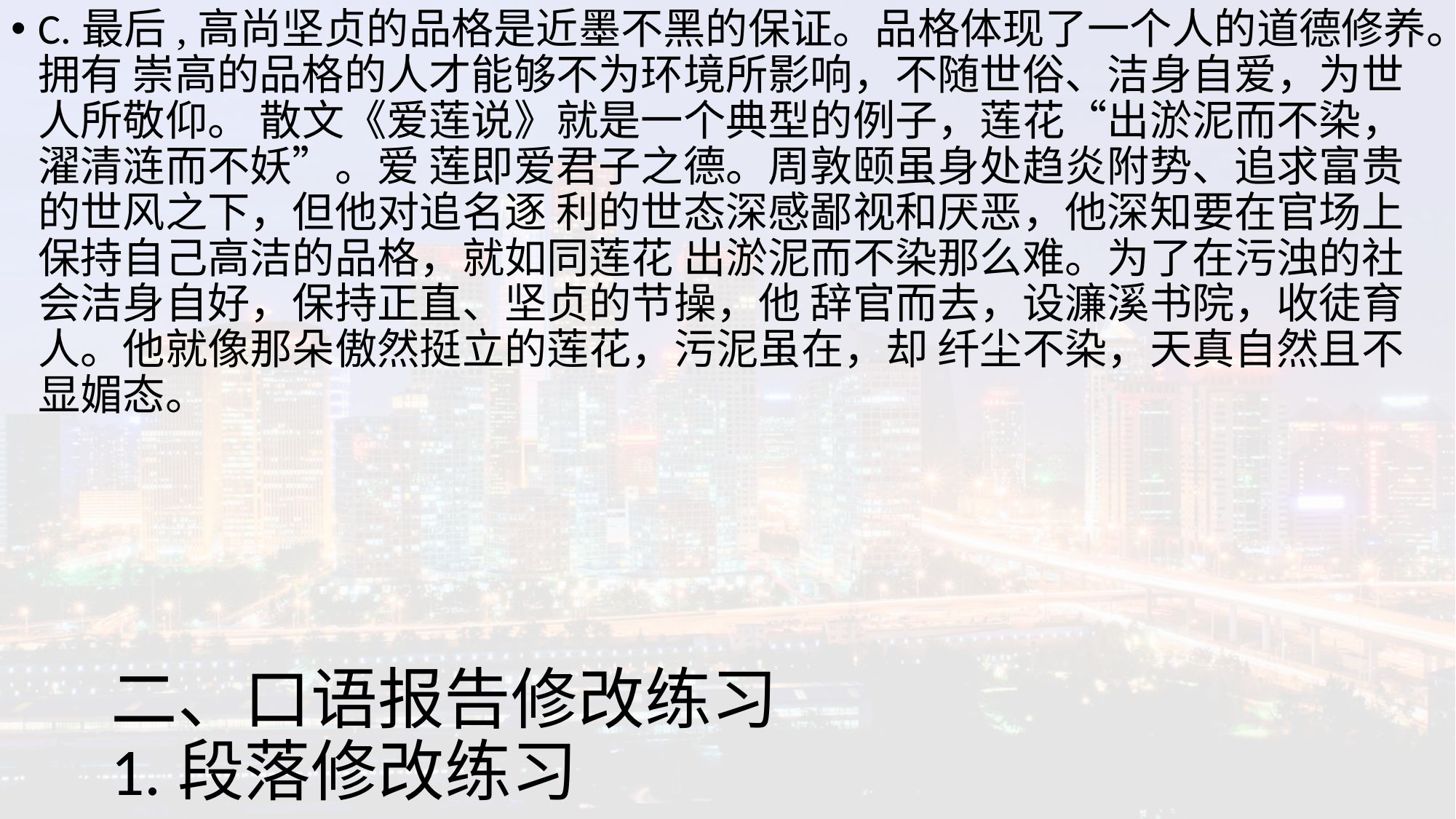

C.最后,高尚坚贞的品格是近墨不黑的保证。品格体现了一个人的道德修养。拥有 崇高的品格的人才能够不为环境所影响，不随世俗、洁身自爱，为世人所敬仰。 散文《爱莲说》就是一个典型的例子，莲花“出淤泥而不染，濯清涟而不妖”。爱 莲即爱君子之德。周敦颐虽身处趋炎附势、追求富贵的世风之下，但他对追名逐 利的世态深感鄙视和厌恶，他深知要在官场上保持自己高洁的品格，就如同莲花 出淤泥而不染那么难。为了在污浊的社会洁身自好，保持正直、坚贞的节操，他 辞官而去，设濂溪书院，收徒育人。他就像那朵傲然挺立的莲花，污泥虽在，却 纤尘不染，天真自然且不显媚态。
# 二、口语报告修改练习 1.段落修改练习